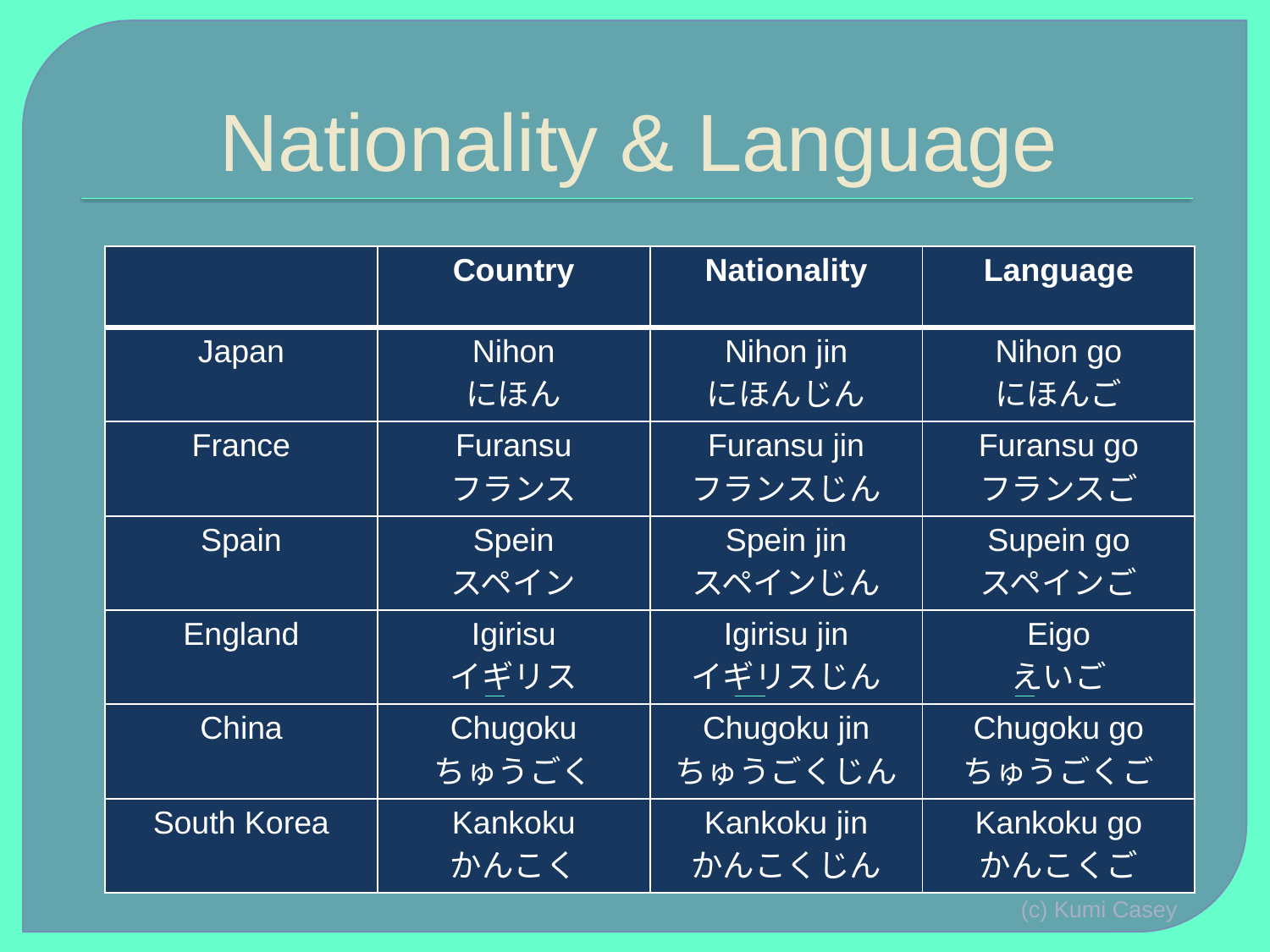

# Nationality & Language

|  | Country | Nationality | Language |
| --- | --- | --- | --- |
| Japan | Nihon にほん | Nihon jin にほんじん | Nihon go にほんご |
| France | Furansu フランス | Furansu jin フランスじん | Furansu go フランスご |
| Spain | Spein スペイン | Spein jin スペインじん | Supein go スペインご |
| England | Igirisu イギリス | Igirisu jin イギリスじん | Eigo えいご |
| China | Chugoku ちゅうごく | Chugoku jin ちゅうごくじん | Chugoku go ちゅうごくご |
| South Korea | Kankoku かんこく | Kankoku jin かんこくじん | Kankoku go かんこくご |
(c) Kumi Casey